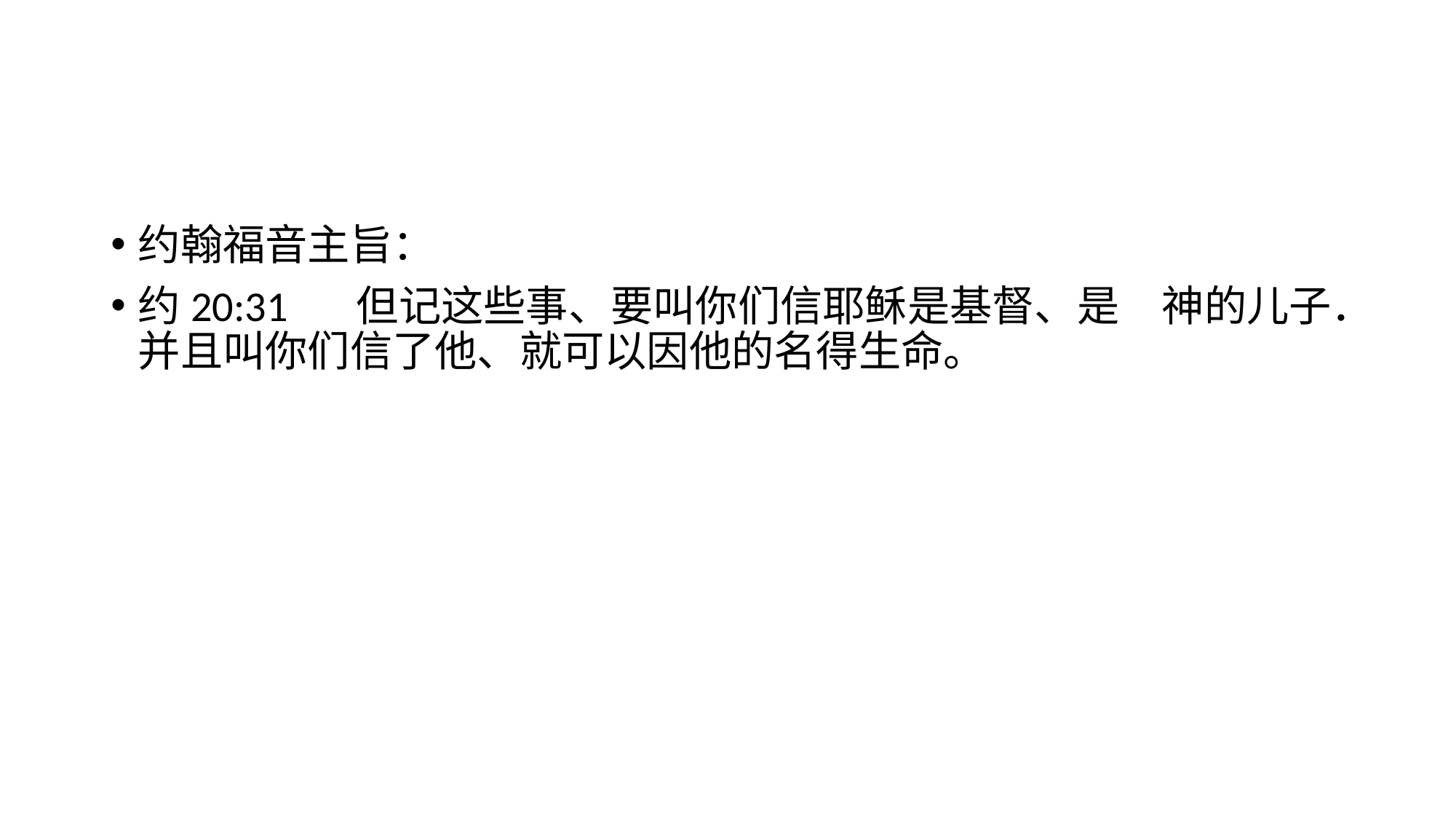

#
约翰福音主旨：
约20:31	但记这些事、要叫你们信耶稣是基督、是　神的儿子．并且叫你们信了他、就可以因他的名得生命。